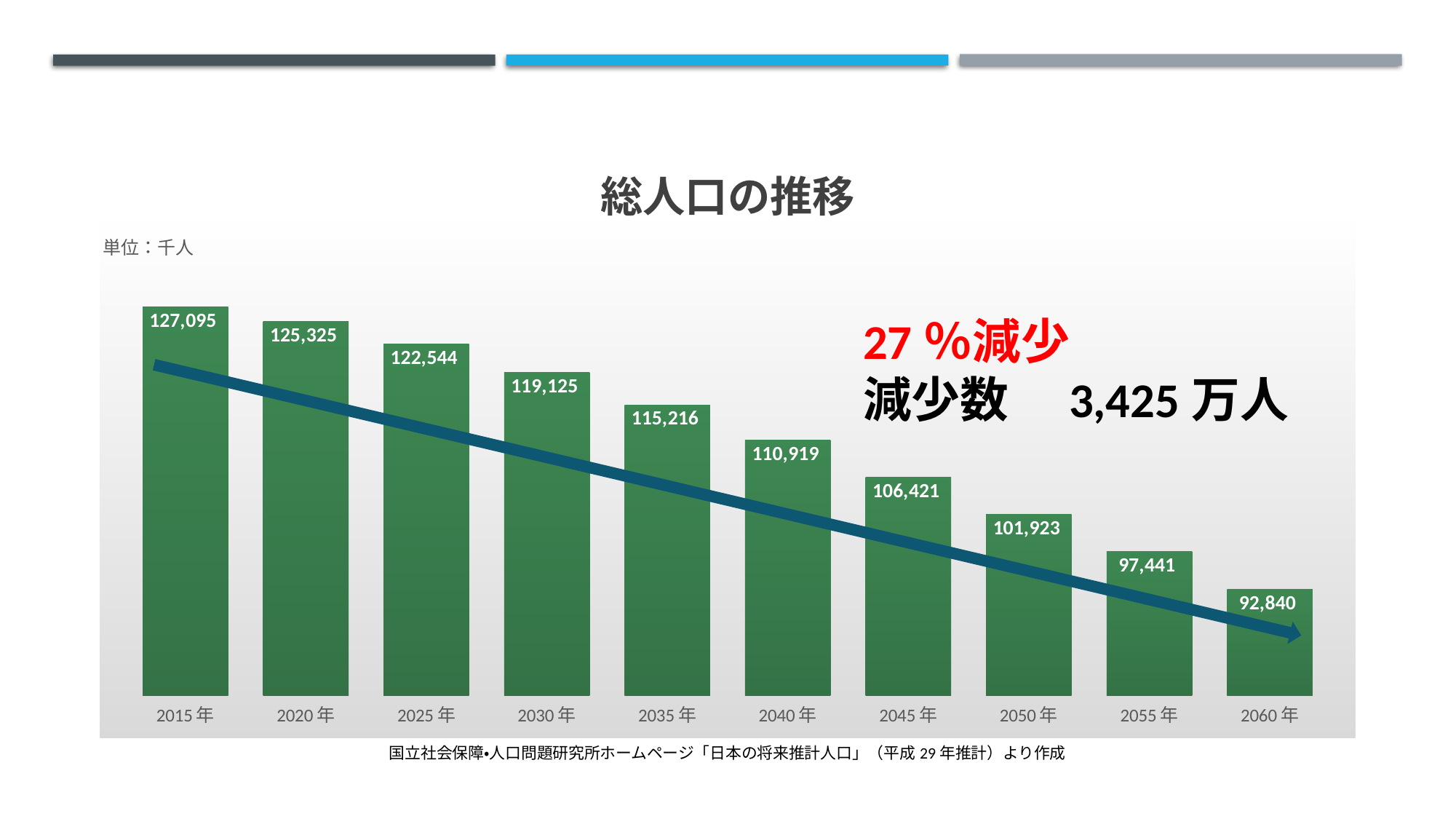

# 総人口の推移

### Chart: 単位：千人

| Category | 系列 1 |
|---|---|
| 2015年 | 127094.745 |
| 2020年 | 125324.842 |
| 2025年 | 122544.102 |
| 2030年 | 119125.137 |
| 2035年 | 115215.698 |
| 2040年 | 110918.554 |
| 2045年 | 106421.184 |
| 2050年 | 101923.106 |
| 2055年 | 97440.952 |
| 2060年 | 92839.672 |
27％減少
減少数　3,425万人

国立社会保障・人口問題研究所ホームページ「日本の将来推計人口」（平成29年推計）より作成